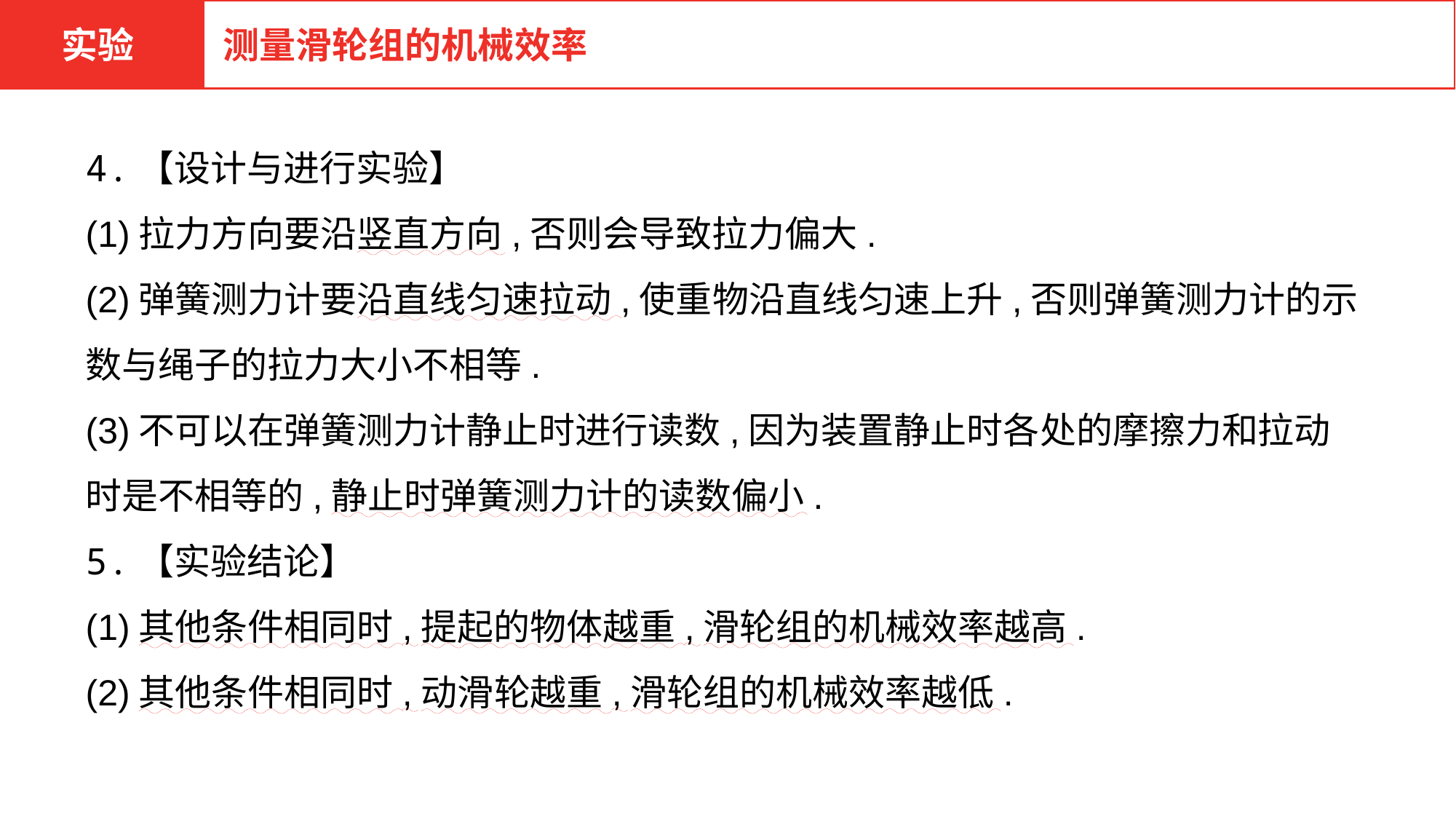

实验
测量滑轮组的机械效率
4.【设计与进行实验】
(1)拉力方向要沿竖直方向,否则会导致拉力偏大.
(2)弹簧测力计要沿直线匀速拉动,使重物沿直线匀速上升,否则弹簧测力计的示数与绳子的拉力大小不相等.
(3)不可以在弹簧测力计静止时进行读数,因为装置静止时各处的摩擦力和拉动时是不相等的,静止时弹簧测力计的读数偏小.
5.【实验结论】
(1)其他条件相同时,提起的物体越重,滑轮组的机械效率越高.
(2)其他条件相同时,动滑轮越重,滑轮组的机械效率越低.